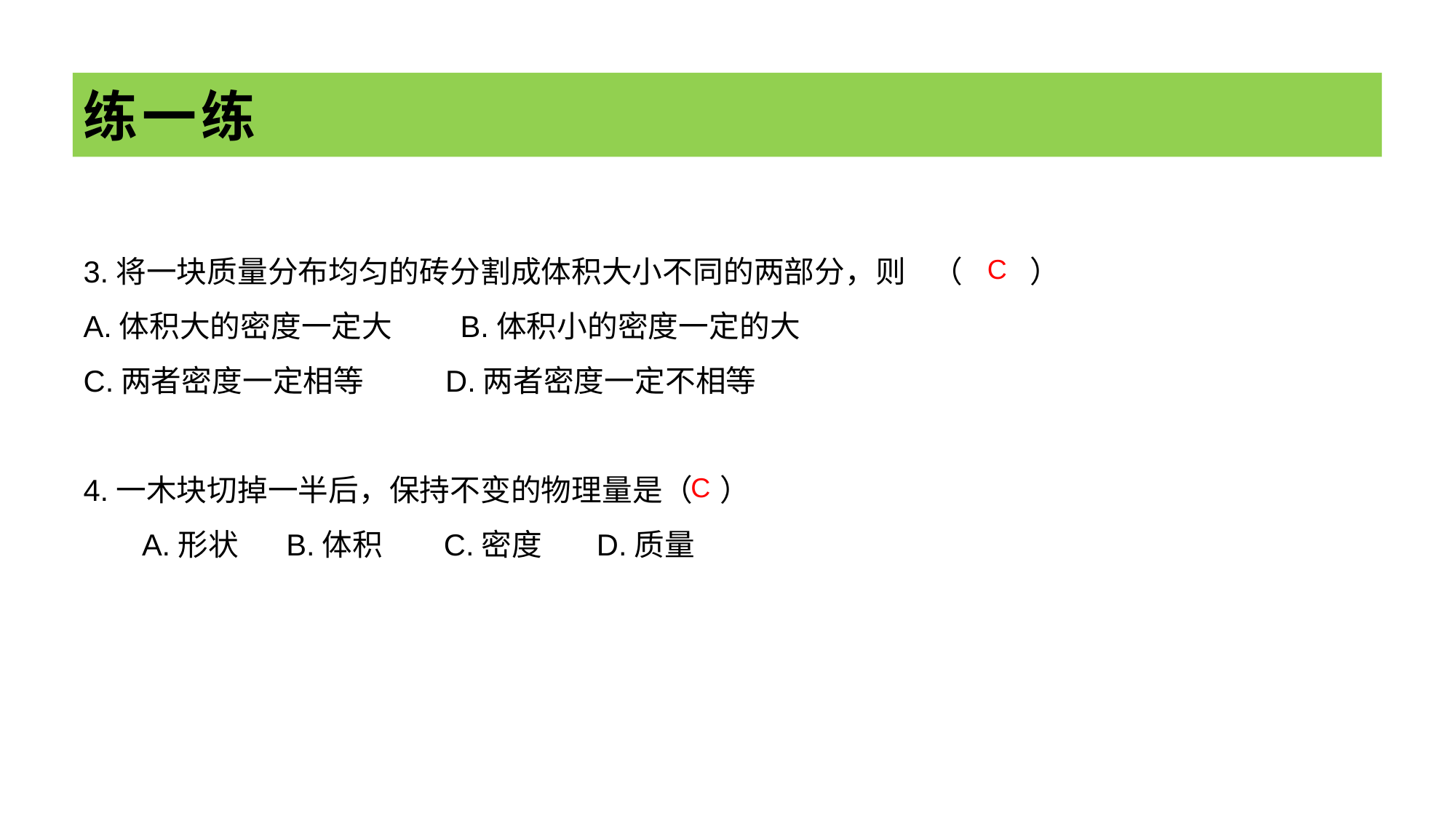

# 练一练
3.将一块质量分布均匀的砖分割成体积大小不同的两部分，则    （          ）
A.体积大的密度一定大         B.体积小的密度一定的大
C.两者密度一定相等           D.两者密度一定不相等

4.一木块切掉一半后，保持不变的物理量是（    ）
       A.形状      B.体积        C.密度       D.质量
C
C